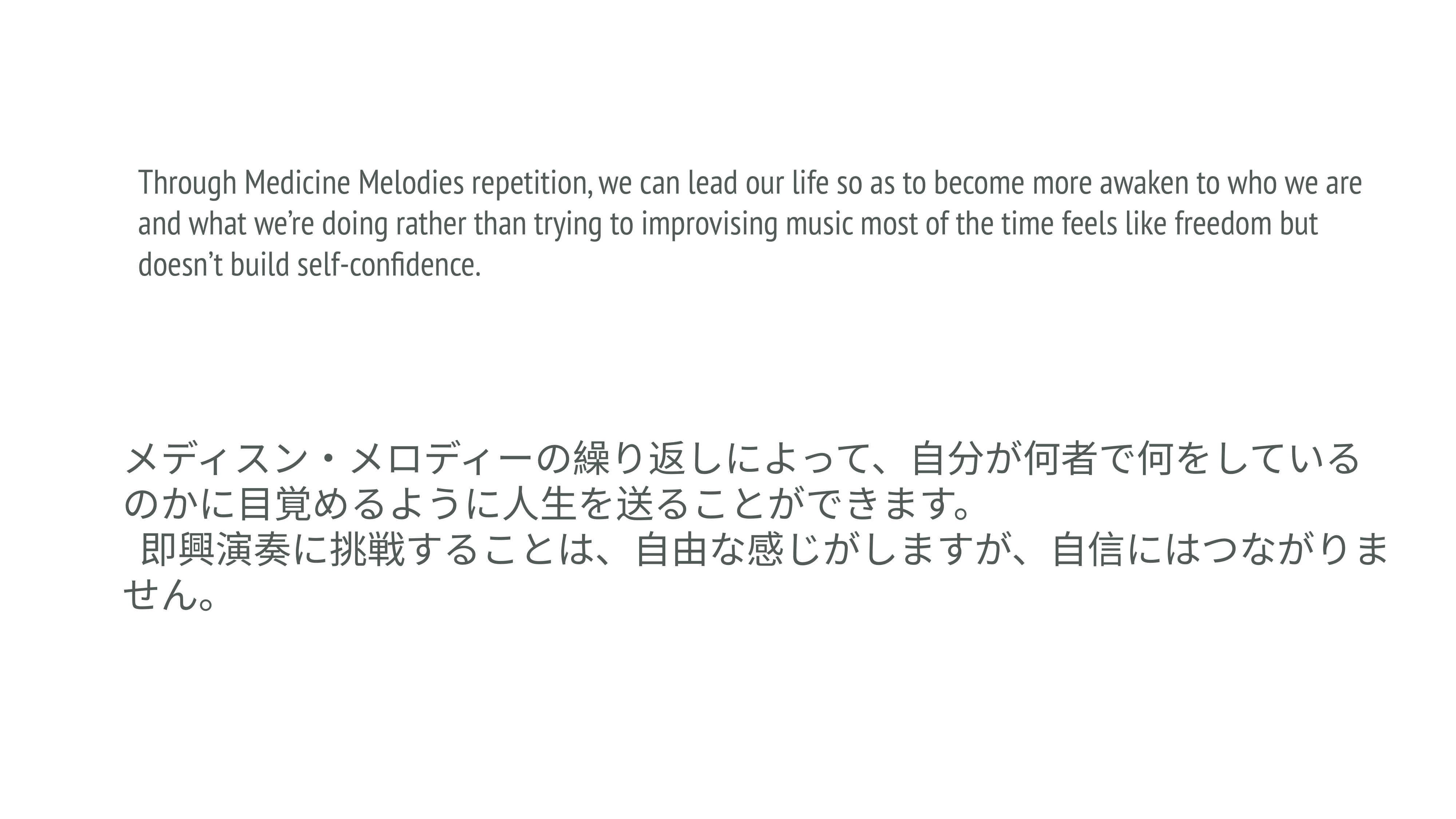

Through Medicine Melodies repetition, we can lead our life so as to become more awaken to who we are and what we’re doing rather than trying to improvising music most of the time feels like freedom but doesn’t build self-confidence.
メディスン・メロディーの繰り返しによって、自分が何者で何をしているのかに目覚めるように人生を送ることができます。
 即興演奏に挑戦することは、自由な感じがしますが、自信にはつながりません。